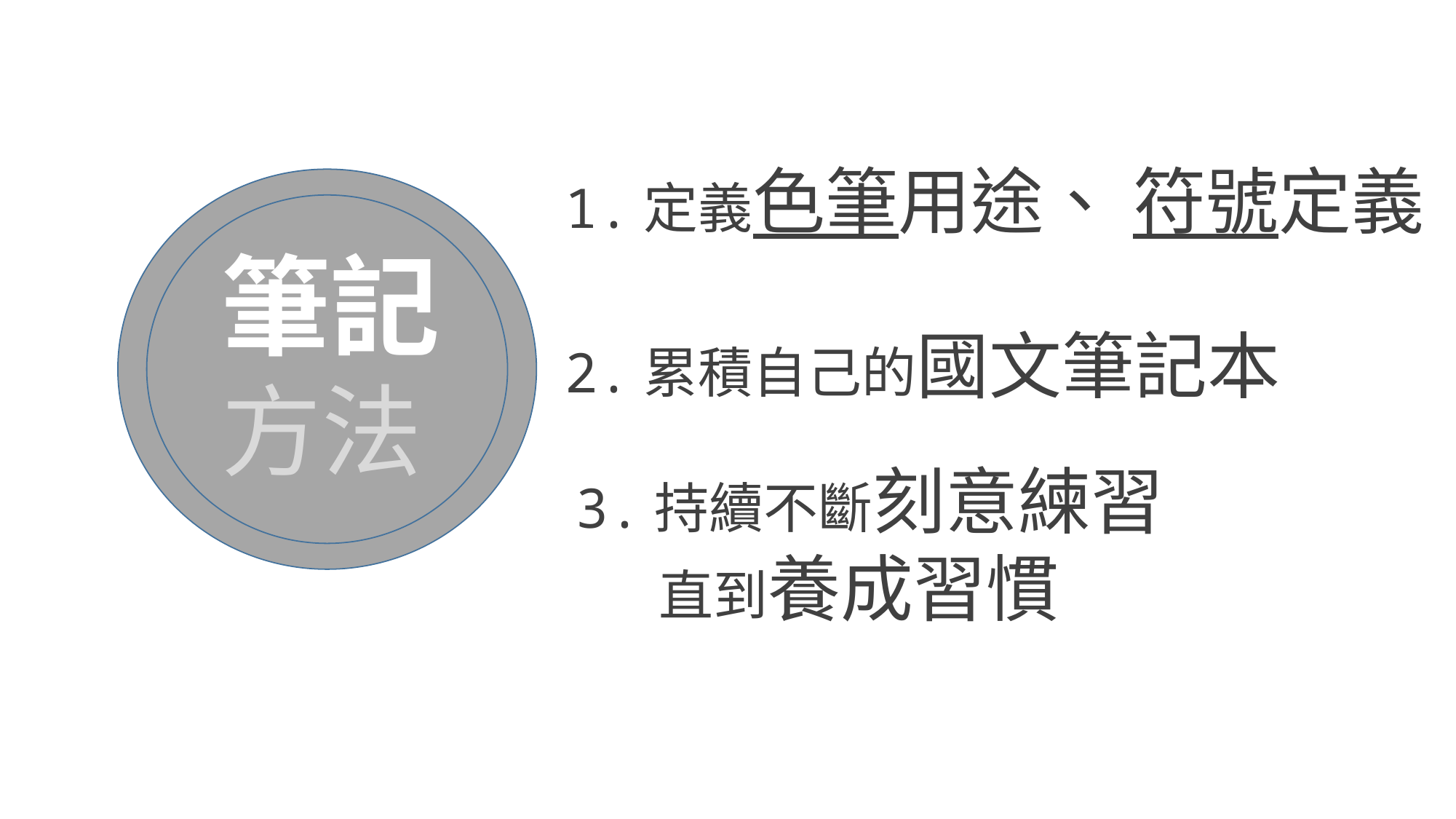

#
1.定義色筆用途、 符號定義

筆記
方法
2.累積自己的國文筆記本
3.持續不斷刻意練習
    直到養成習慣